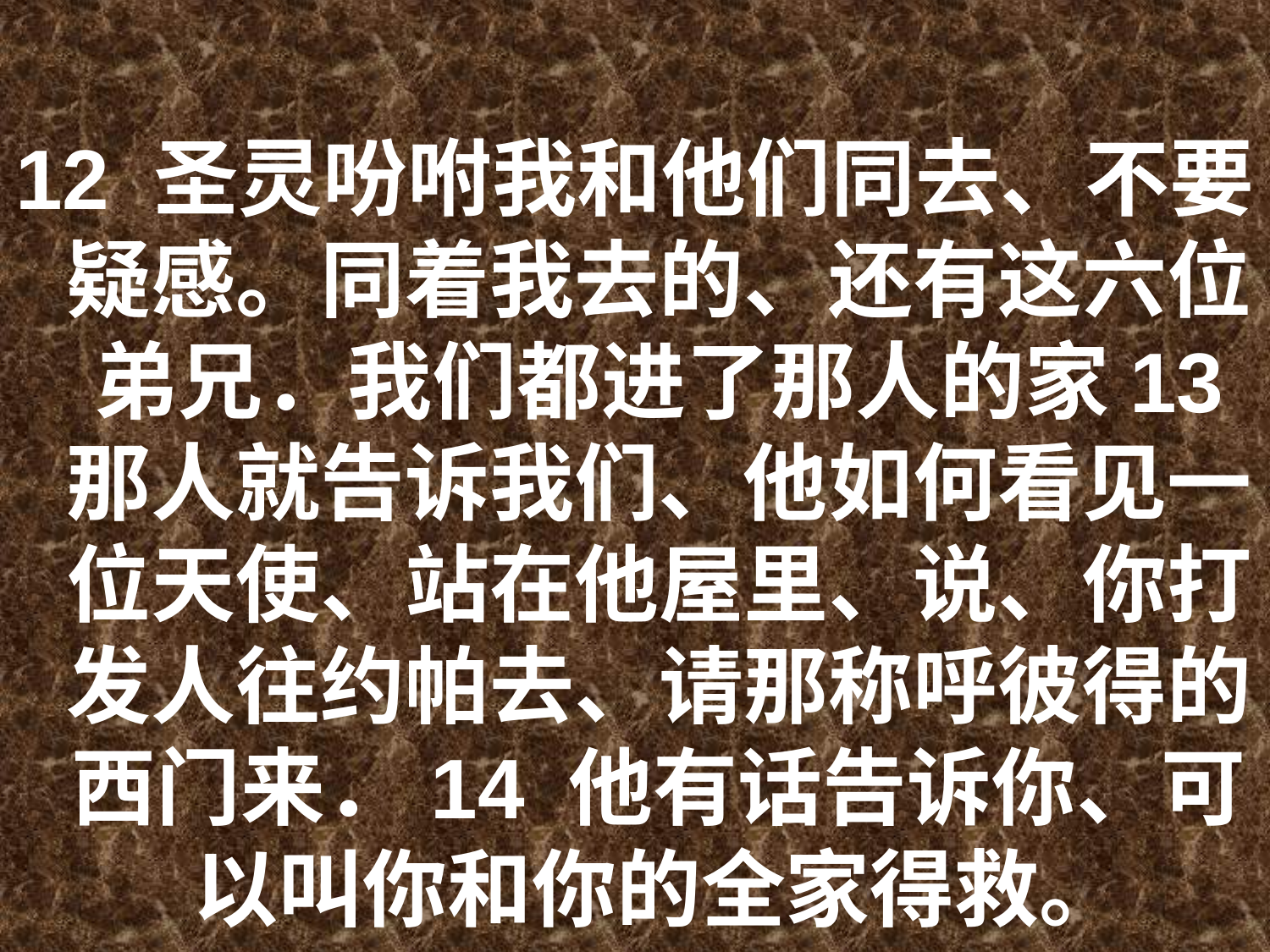

12 圣灵吩咐我和他们同去、不要疑感。同着我去的、还有这六位弟兄．我们都进了那人的家13 那人就告诉我们、他如何看见一位天使、站在他屋里、说、你打发人往约帕去、请那称呼彼得的西门来．14 他有话告诉你、可以叫你和你的全家得救。